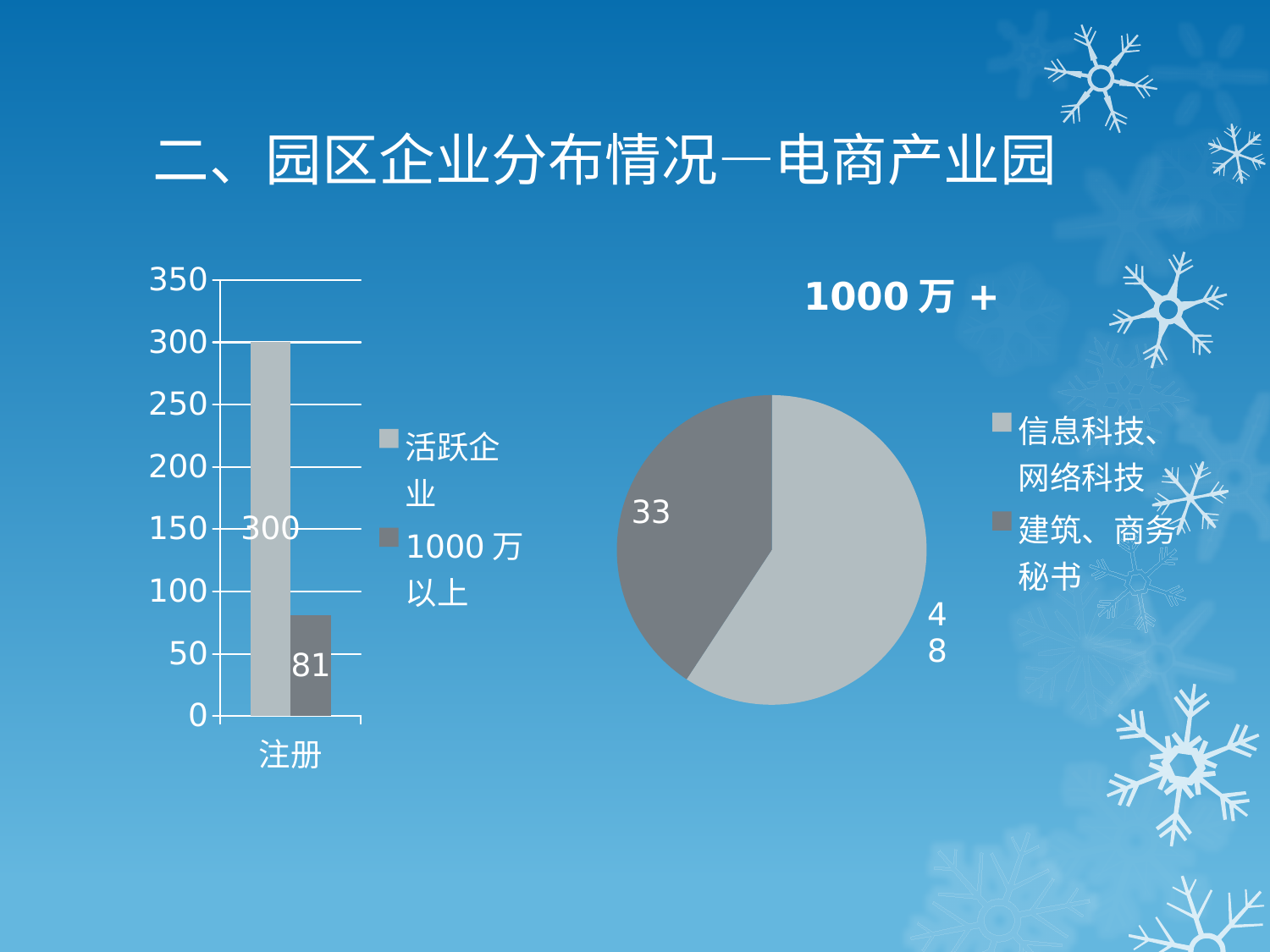

# 二、园区企业分布情况—电商产业园

### Chart: 1000万+

| Category | 千万+ |
|---|---|
| 信息科技、网络科技 | 48.0 |
| 建筑、商务秘书 | 33.0 |

### Chart

| Category | 活跃企业 | 1000万以上 |
|---|---|---|
| 注册 | 300.0 | 81.0 |